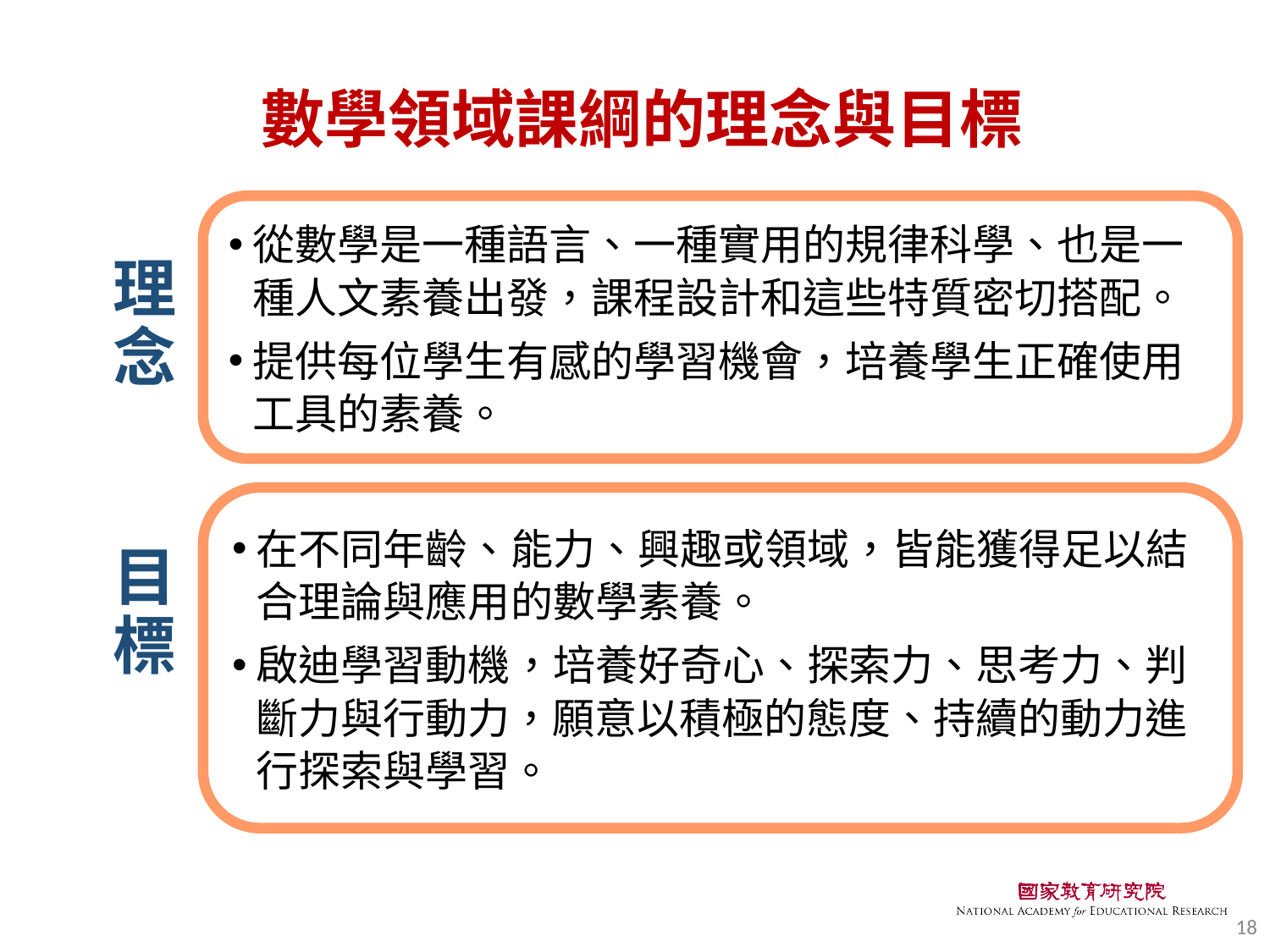

# 數學領域課綱的理念與目標
從數學是一種語言、一種實用的規律科學、也是一種人文素養出發，課程設計和這些特質密切搭配。
提供每位學生有感的學習機會，培養學生正確使用工具的素養。
理念

在不同年齡、能力、興趣或領域，皆能獲得足以結合理論與應用的數學素養。
啟迪學習動機，培養好奇心、探索力、思考力、判斷力與行動力，願意以積極的態度、持續的動力進行探索與學習。
目標
18